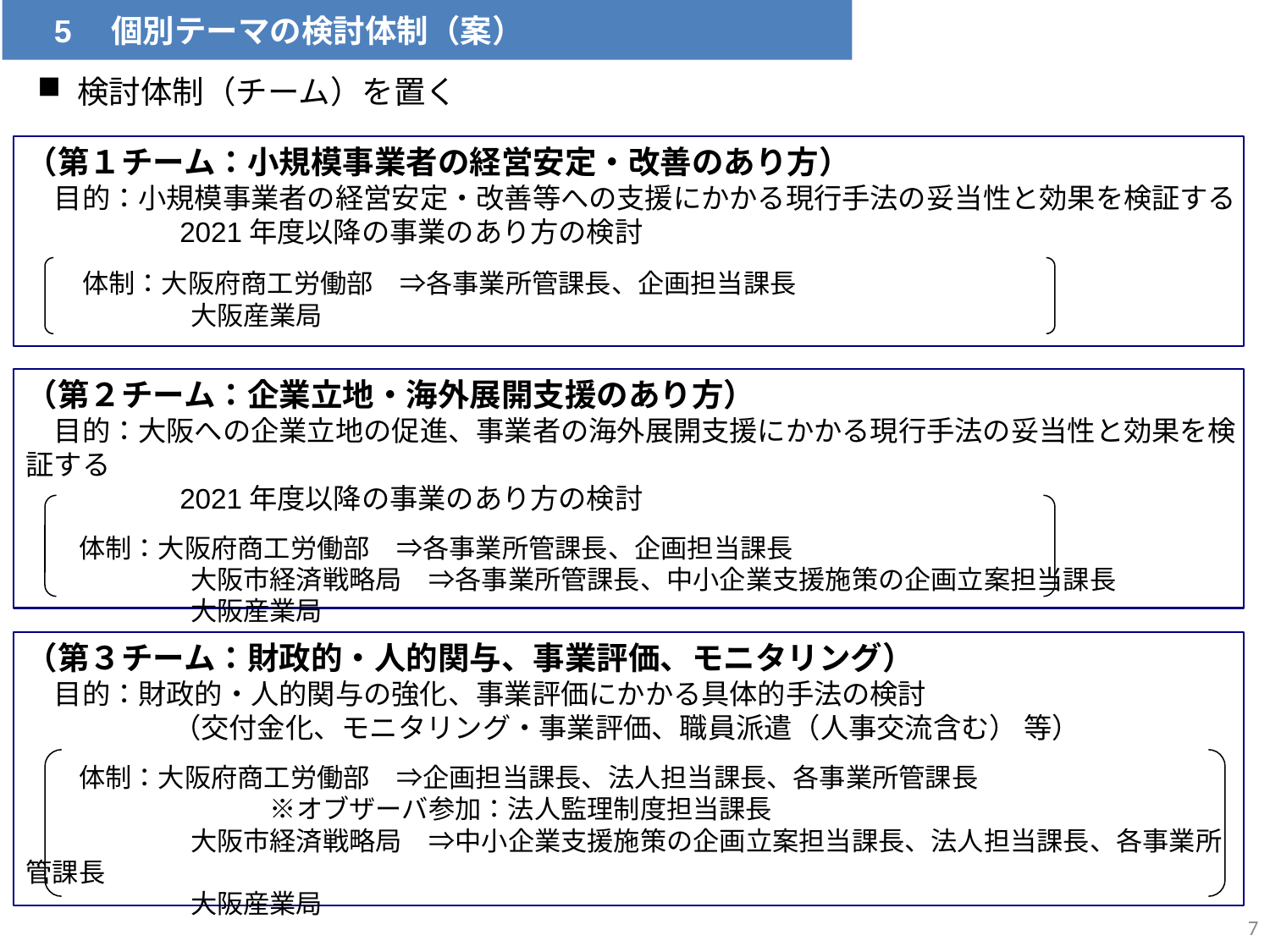

5　個別テーマの検討体制（案）
検討体制（チーム）を置く
（第１チーム：小規模事業者の経営安定・改善のあり方）
　目的：小規模事業者の経営安定・改善等への支援にかかる現行手法の妥当性と効果を検証する
　　　　　 2021年度以降の事業のあり方の検討

　　体制：大阪府商工労働部　⇒各事業所管課長、企画担当課長
　　　　　　 大阪産業局

（第２チーム：企業立地・海外展開支援のあり方）
　目的：大阪への企業立地の促進、事業者の海外展開支援にかかる現行手法の妥当性と効果を検証する
　　　　　 2021年度以降の事業のあり方の検討

　　体制：大阪府商工労働部　⇒各事業所管課長、企画担当課長
　　　　　　 大阪市経済戦略局　⇒各事業所管課長、中小企業支援施策の企画立案担当課長
　　　　　　 大阪産業局

（第３チーム：財政的・人的関与、事業評価、モニタリング）
　目的：財政的・人的関与の強化、事業評価にかかる具体的手法の検討
　　　　　 （交付金化、モニタリング・事業評価、職員派遣（人事交流含む） 等）

　　体制：大阪府商工労働部　⇒企画担当課長、法人担当課長、各事業所管課長
　　　　　　　　　 ※オブザーバ参加：法人監理制度担当課長
　　　　　　 大阪市経済戦略局　⇒中小企業支援施策の企画立案担当課長、法人担当課長、各事業所管課長
　　　　　　 大阪産業局

7